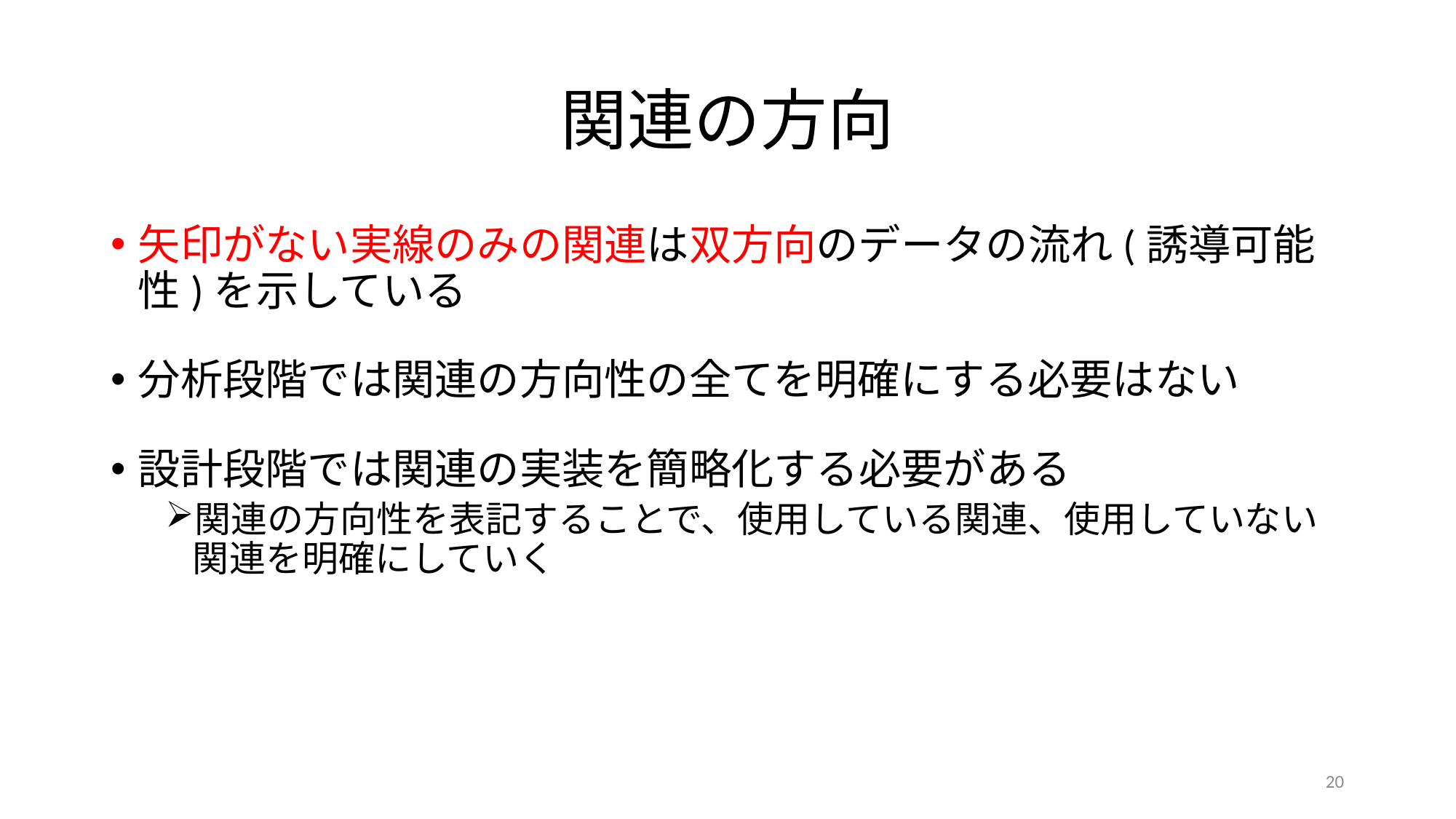

# 関連の方向
矢印がない実線のみの関連は双方向のデータの流れ(誘導可能性)を示している

分析段階では関連の方向性の全てを明確にする必要はない

設計段階では関連の実装を簡略化する必要がある
関連の方向性を表記することで、使用している関連、使用していない関連を明確にしていく
20